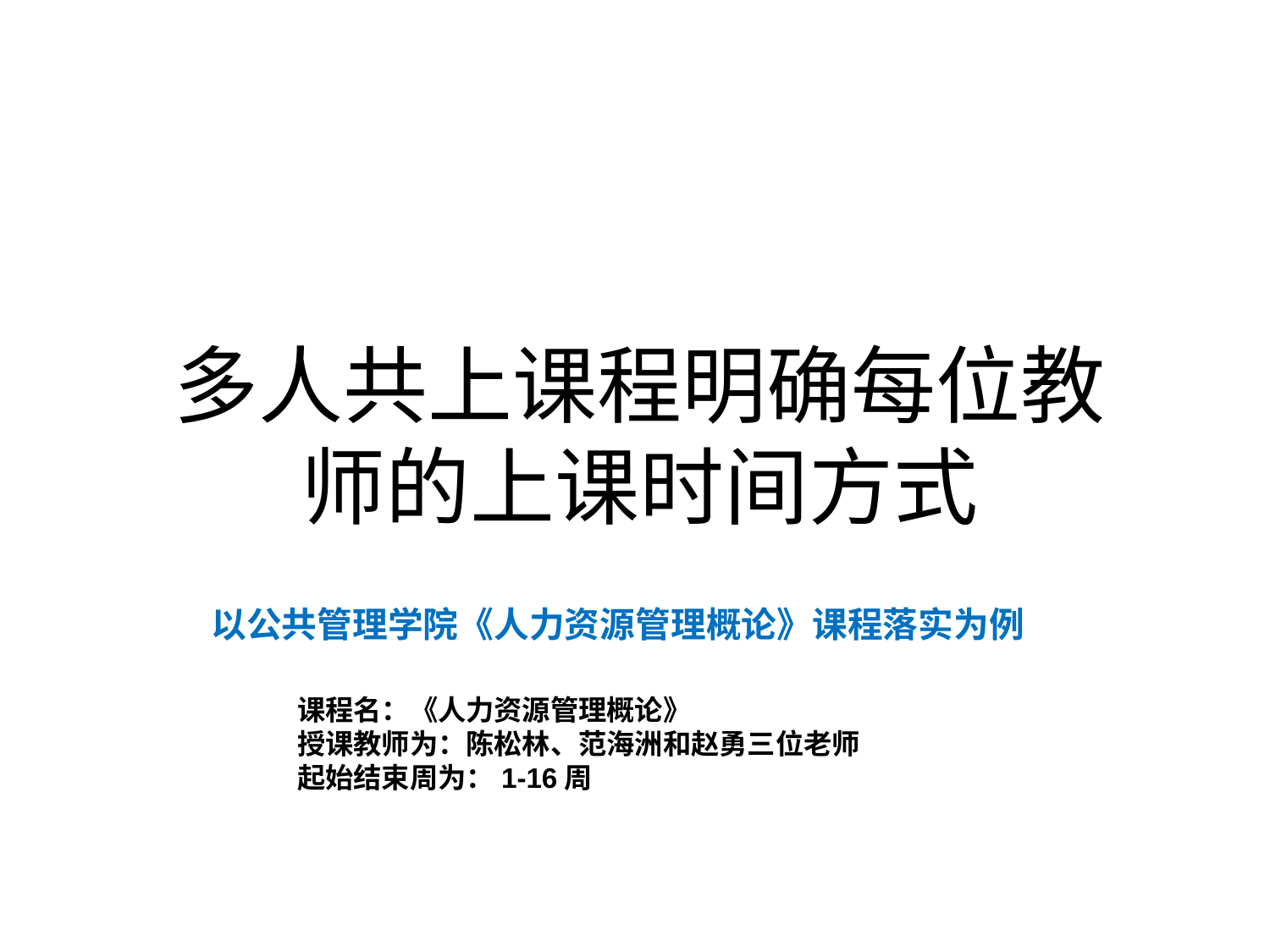

# 多人共上课程明确每位教师的上课时间方式
以公共管理学院《人力资源管理概论》课程落实为例
课程名：《人力资源管理概论》
授课教师为：陈松林、范海洲和赵勇三位老师
起始结束周为：1-16周